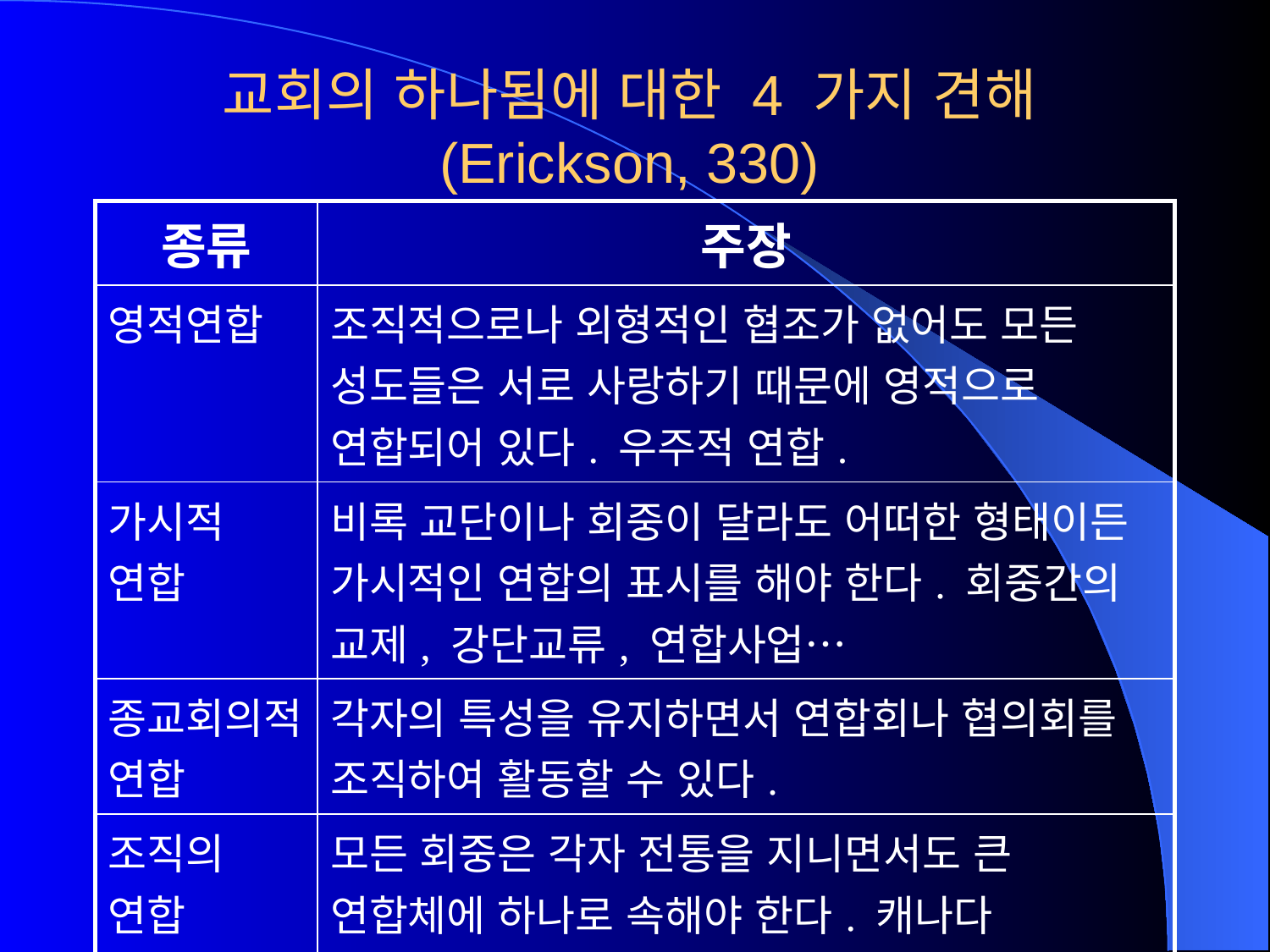

# 교회의 하나됨에 대한 4 가지 견해 (Erickson, 330)
| 종류 | 주장 |
| --- | --- |
| 영적연합 | 조직적으로나 외형적인 협조가 없어도 모든 성도들은 서로 사랑하기 때문에 영적으로 연합되어 있다. 우주적 연합. |
| 가시적 연합 | 비록 교단이나 회중이 달라도 어떠한 형태이든 가시적인 연합의 표시를 해야 한다. 회중간의 교제, 강단교류, 연합사업… |
| 종교회의적 연합 | 각자의 특성을 유지하면서 연합회나 협의회를 조직하여 활동할 수 있다. |
| 조직의 연합 | 모든 회중은 각자 전통을 지니면서도 큰 연합체에 하나로 속해야 한다. 캐나다 연합교회의 예. |